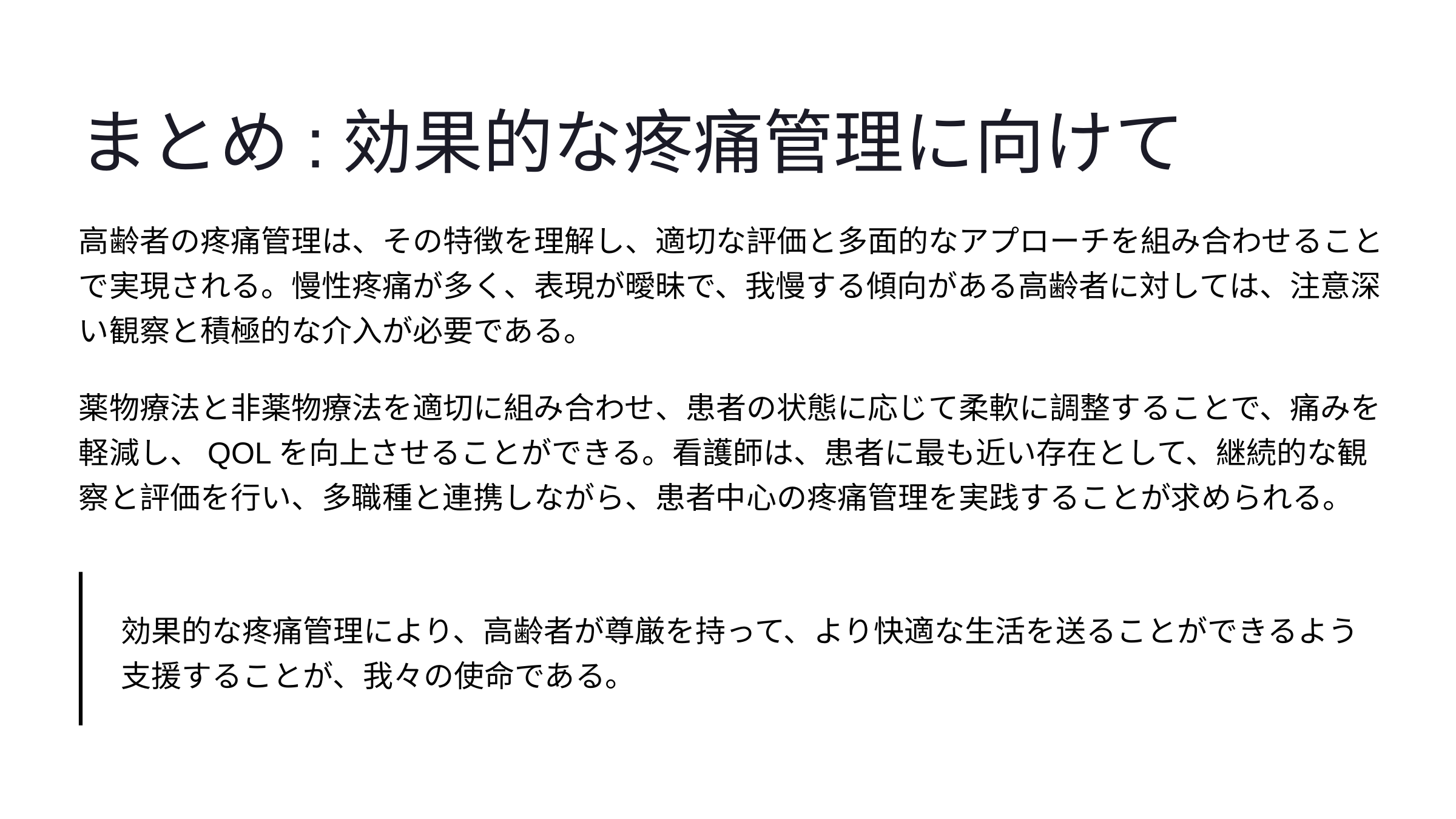

まとめ:効果的な疼痛管理に向けて
高齢者の疼痛管理は、その特徴を理解し、適切な評価と多面的なアプローチを組み合わせることで実現される。慢性疼痛が多く、表現が曖昧で、我慢する傾向がある高齢者に対しては、注意深い観察と積極的な介入が必要である。
薬物療法と非薬物療法を適切に組み合わせ、患者の状態に応じて柔軟に調整することで、痛みを軽減し、QOLを向上させることができる。看護師は、患者に最も近い存在として、継続的な観察と評価を行い、多職種と連携しながら、患者中心の疼痛管理を実践することが求められる。

効果的な疼痛管理により、高齢者が尊厳を持って、より快適な生活を送ることができるよう支援することが、我々の使命である。